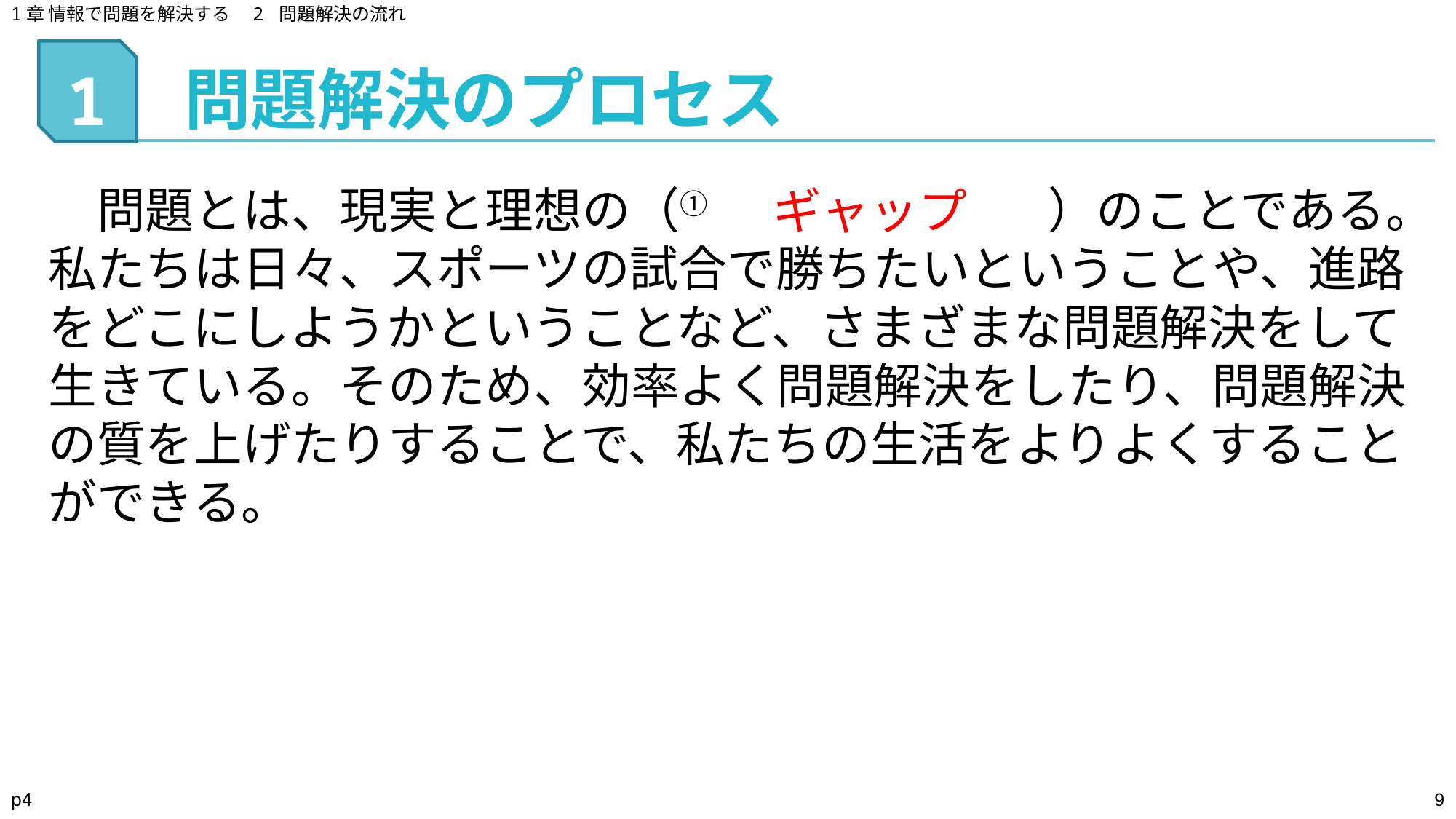

1章 情報で問題を解決する　2 問題解決の流れ

問題解決のプロセス
# 1
　問題とは、現実と理想の（①　　　　　　　）のことである。私たちは日々、スポーツの試合で勝ちたいということや、進路をどこにしようかということなど、さまざまな問題解決をして生きている。そのため、効率よく問題解決をしたり、問題解決の質を上げたりすることで、私たちの生活をよりよくすることができる。
ギャップ
9
p4